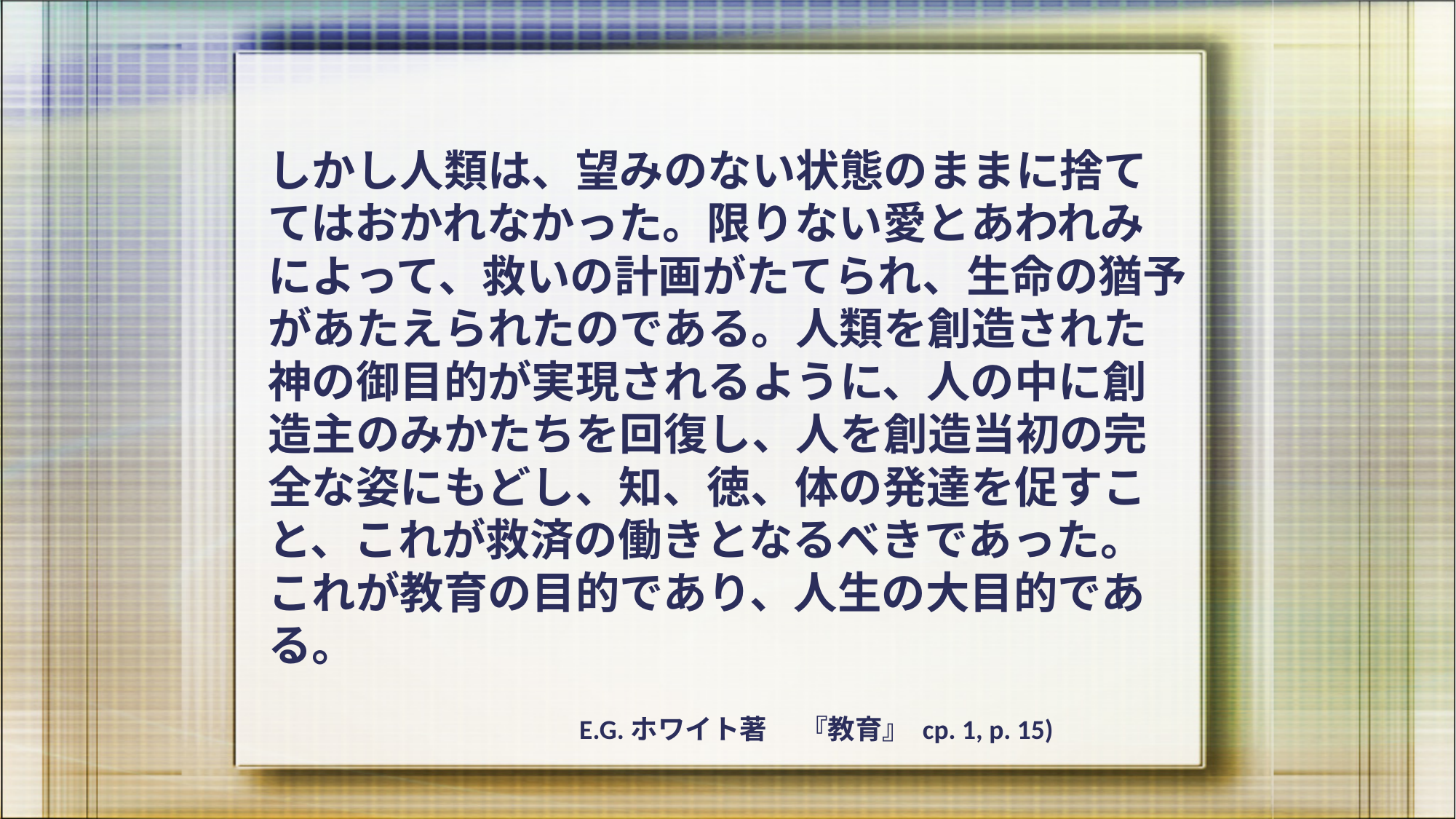

しかし人類は、望みのない状態のままに捨ててはおかれなかった。限りない愛とあわれみによって、救いの計画がたてられ、生命の猶予があたえられたのである。人類を創造された神の御目的が実現されるように、人の中に創造主のみかたちを回復し、人を創造当初の完全な姿にもどし、知、徳、体の発達を促すこと、これが救済の働きとなるべきであった。これが教育の目的であり、人生の大目的である。
E.G.ホワイト著　 『教育』 cp. 1, p. 15)